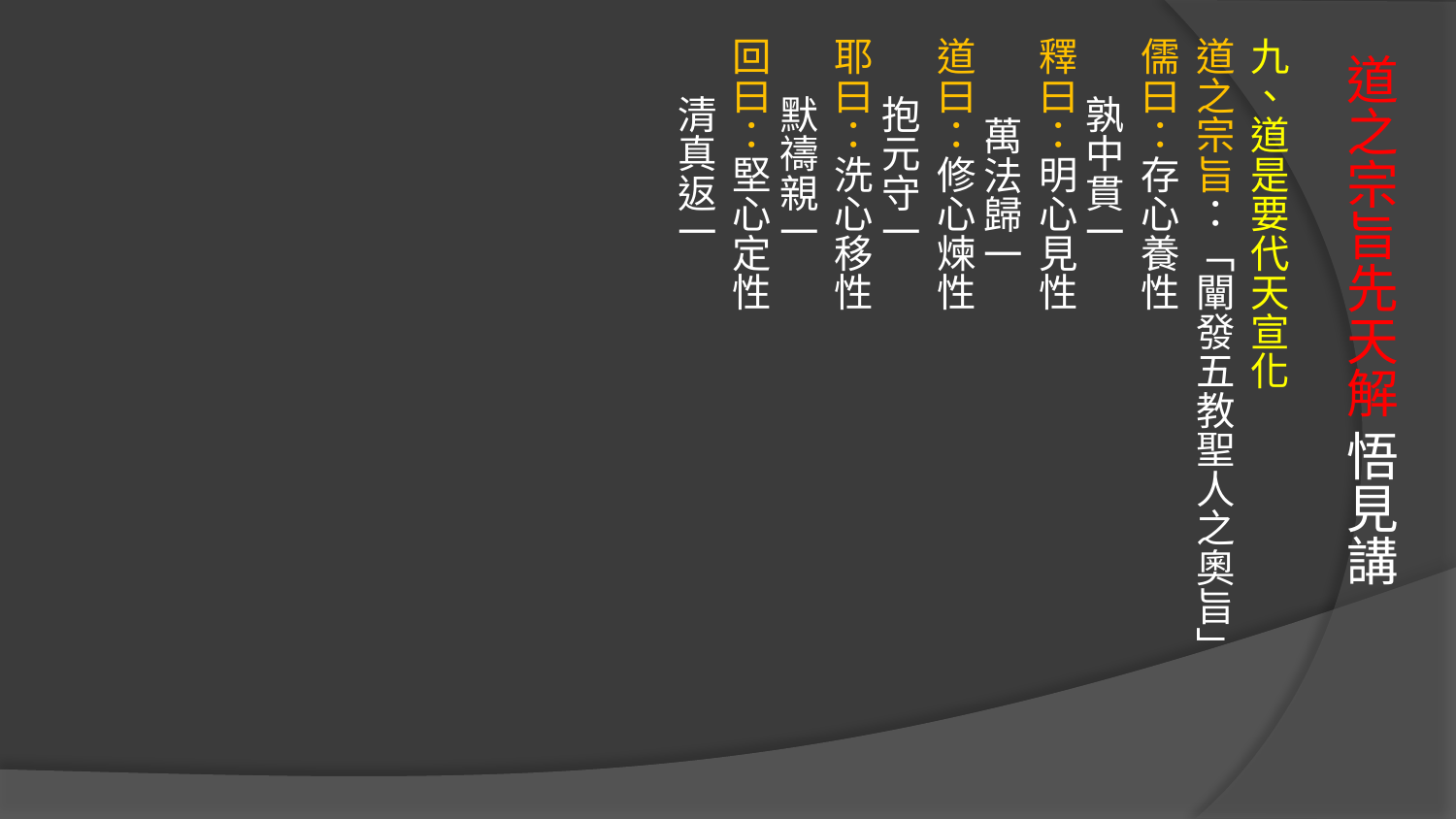

九、道是要代天宣化
道之宗旨：「闡發五教聖人之奧旨」
儒曰：存心養性
      孰中貫一 
釋曰：明心見性
    　萬法歸一 
道曰：修心煉性
      抱元守一
耶曰：洗心移性
      默禱親一 
回曰：堅心定性
      清真返一

# 道之宗旨先天解 悟見講